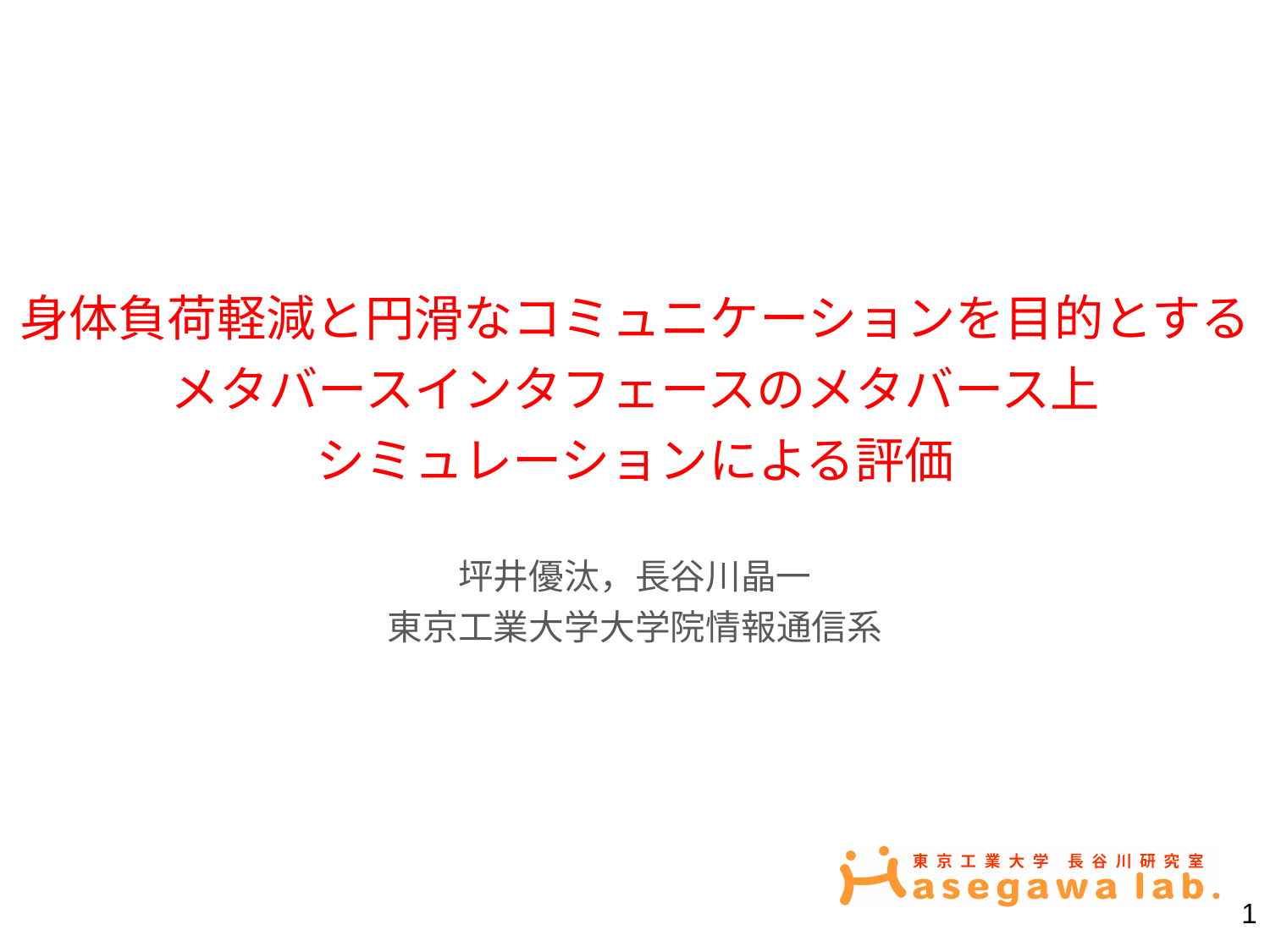

# 身体負荷軽減と円滑なコミュニケーションを目的とする メタバースインタフェースのメタバース上 シミュレーションによる評価
坪井優汰，長谷川晶一
東京工業大学大学院情報通信系
1